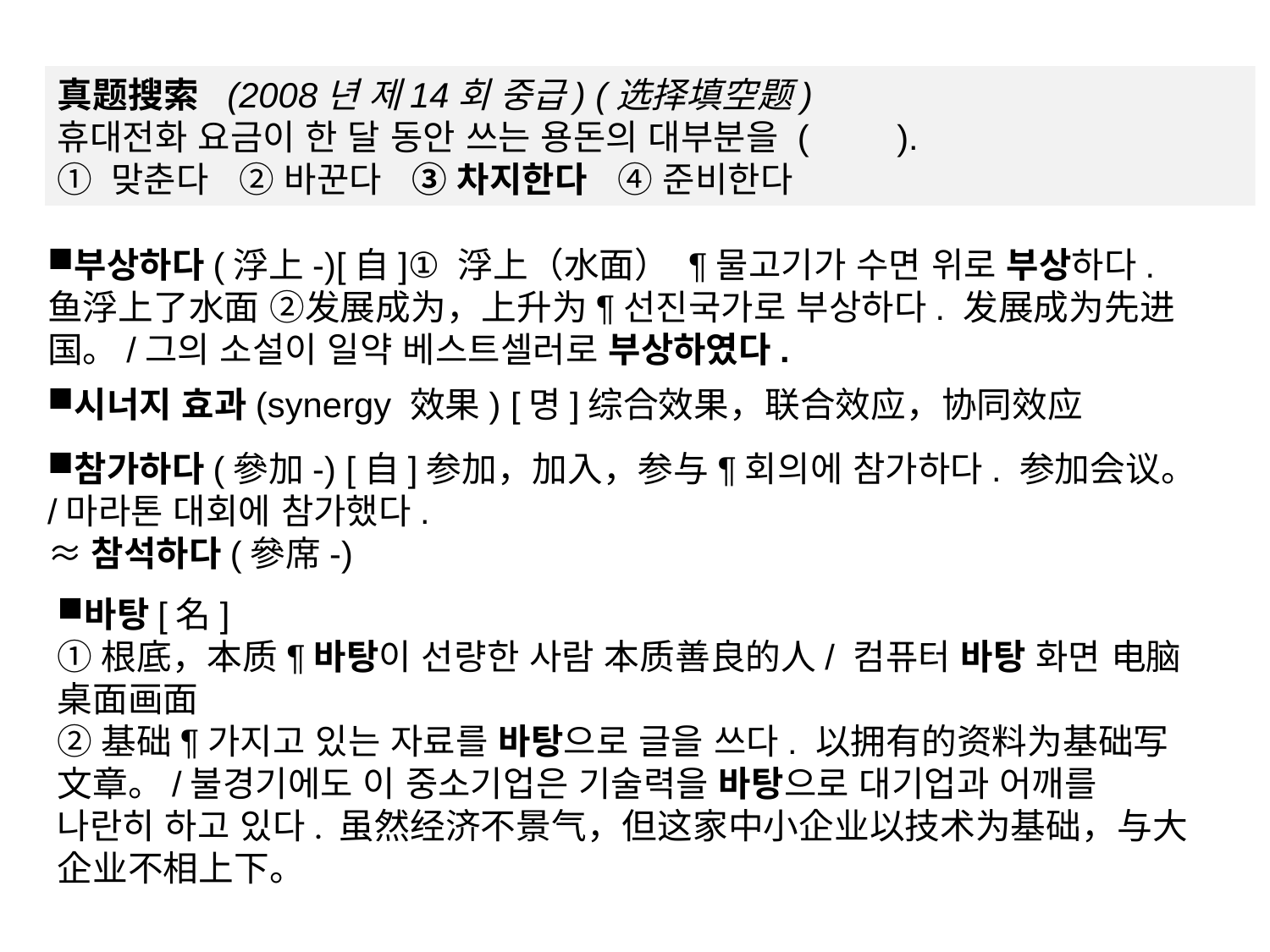

真题搜索  (2008년 제14회 중급) (选择填空题)
휴대전화 요금이 한 달 동안 쓰는 용돈의 대부분을 (         ).
① 맞춘다   ② 바꾼다   ③ 차지한다   ④ 준비한다
부상하다(浮上-)[自]① 浮上（水面） ¶물고기가 수면 위로 부상하다. 鱼浮上了水面 ②发展成为，上升为¶선진국가로 부상하다. 发展成为先进国。/그의 소설이 일약 베스트셀러로 부상하였다.
시너지 효과(synergy 效果) [명]综合效果，联合效应，协同效应
참가하다(參加-) [自]参加，加入，参与¶회의에 참가하다. 参加会议。/마라톤 대회에 참가했다.
≈참석하다(參席-)
바탕[名]
①根底，本质¶바탕이 선량한 사람 本质善良的人/ 컴퓨터 바탕 화면 电脑桌面画面
②基础¶가지고 있는 자료를 바탕으로 글을 쓰다. 以拥有的资料为基础写文章。/불경기에도 이 중소기업은 기술력을 바탕으로 대기업과 어깨를 나란히 하고 있다. 虽然经济不景气，但这家中小企业以技术为基础，与大企业不相上下。